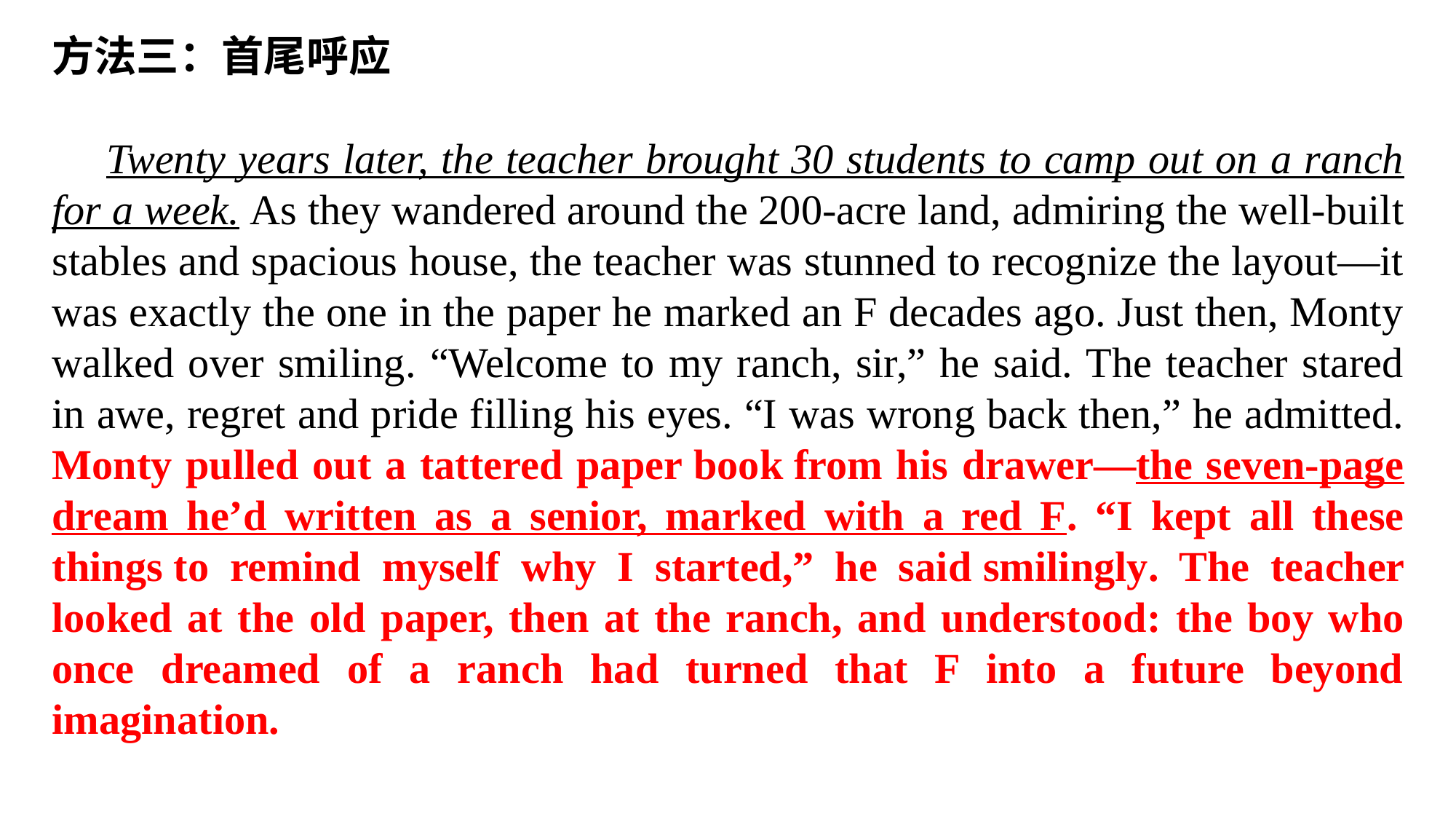

方法三：首尾呼应

Twenty years later, the teacher brought 30 students to camp out on a ranch for a week. As they wandered around the 200-acre land, admiring the well-built stables and spacious house, the teacher was stunned to recognize the layout—it was exactly the one in the paper he marked an F decades ago. Just then, Monty walked over smiling. “Welcome to my ranch, sir,” he said. The teacher stared in awe, regret and pride filling his eyes. “I was wrong back then,” he admitted. Monty pulled out a tattered paper book from his drawer—the seven-page dream he’d written as a senior, marked with a red F. “I kept all these things to remind myself why I started,” he said smilingly. The teacher looked at the old paper, then at the ranch, and understood: the boy who once dreamed of a ranch had turned that F into a future beyond imagination.